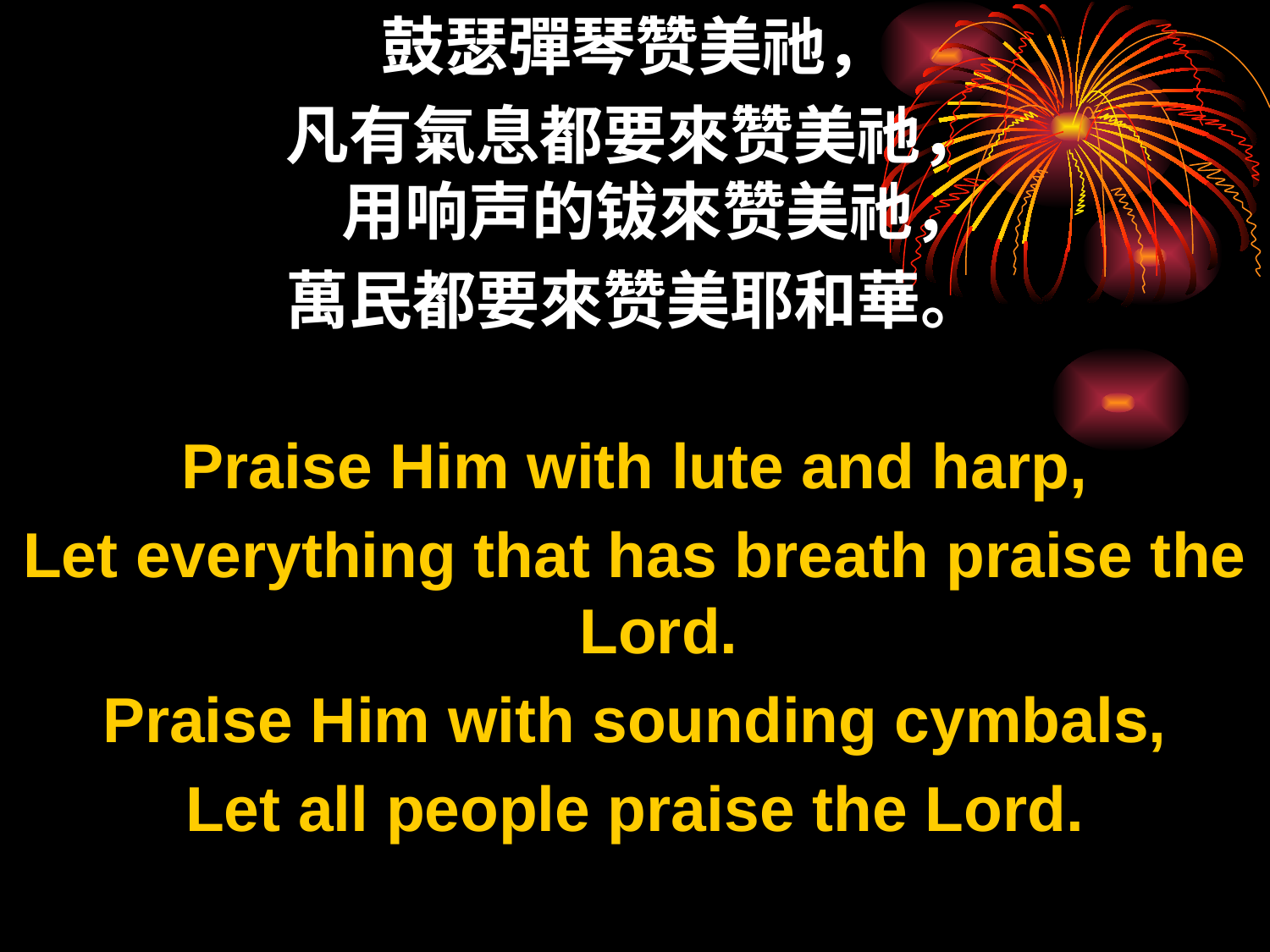

鼓瑟彈琴赞美祂，
凡有氣息都要來赞美祂，
用响声的钹來赞美祂，
萬民都要來赞美耶和華。
Praise Him with lute and harp,
Let everything that has breath praise the Lord.
Praise Him with sounding cymbals,
Let all people praise the Lord.